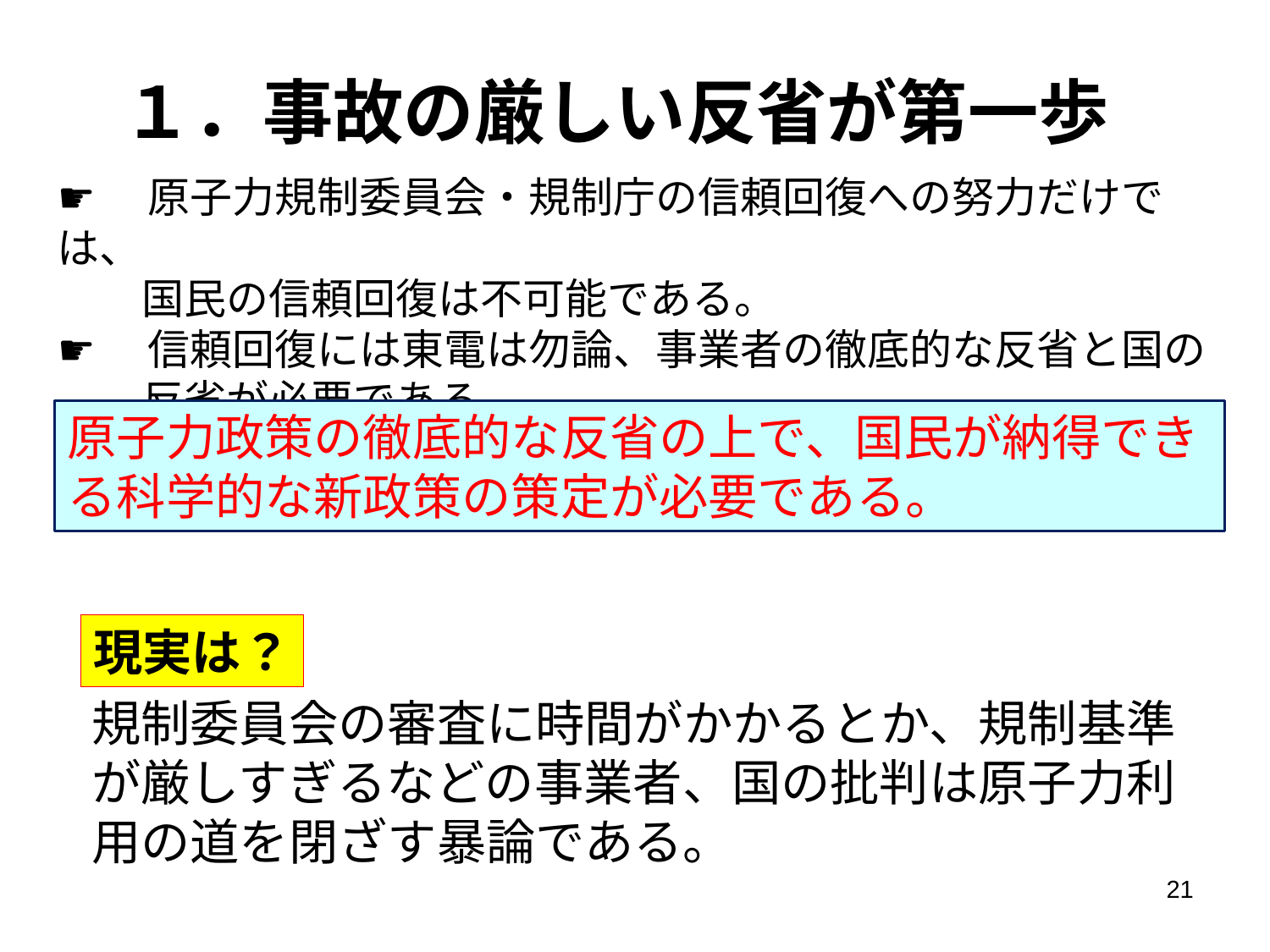

# １．事故の厳しい反省が第一歩
☛　原子力規制委員会・規制庁の信頼回復への努力だけでは、
　　国民の信頼回復は不可能である。
☛　信頼回復には東電は勿論、事業者の徹底的な反省と国の
　　反省が必要である。
原子力政策の徹底的な反省の上で、国民が納得できる科学的な新政策の策定が必要である。
現実は？
規制委員会の審査に時間がかかるとか、規制基準が厳しすぎるなどの事業者、国の批判は原子力利用の道を閉ざす暴論である。
21